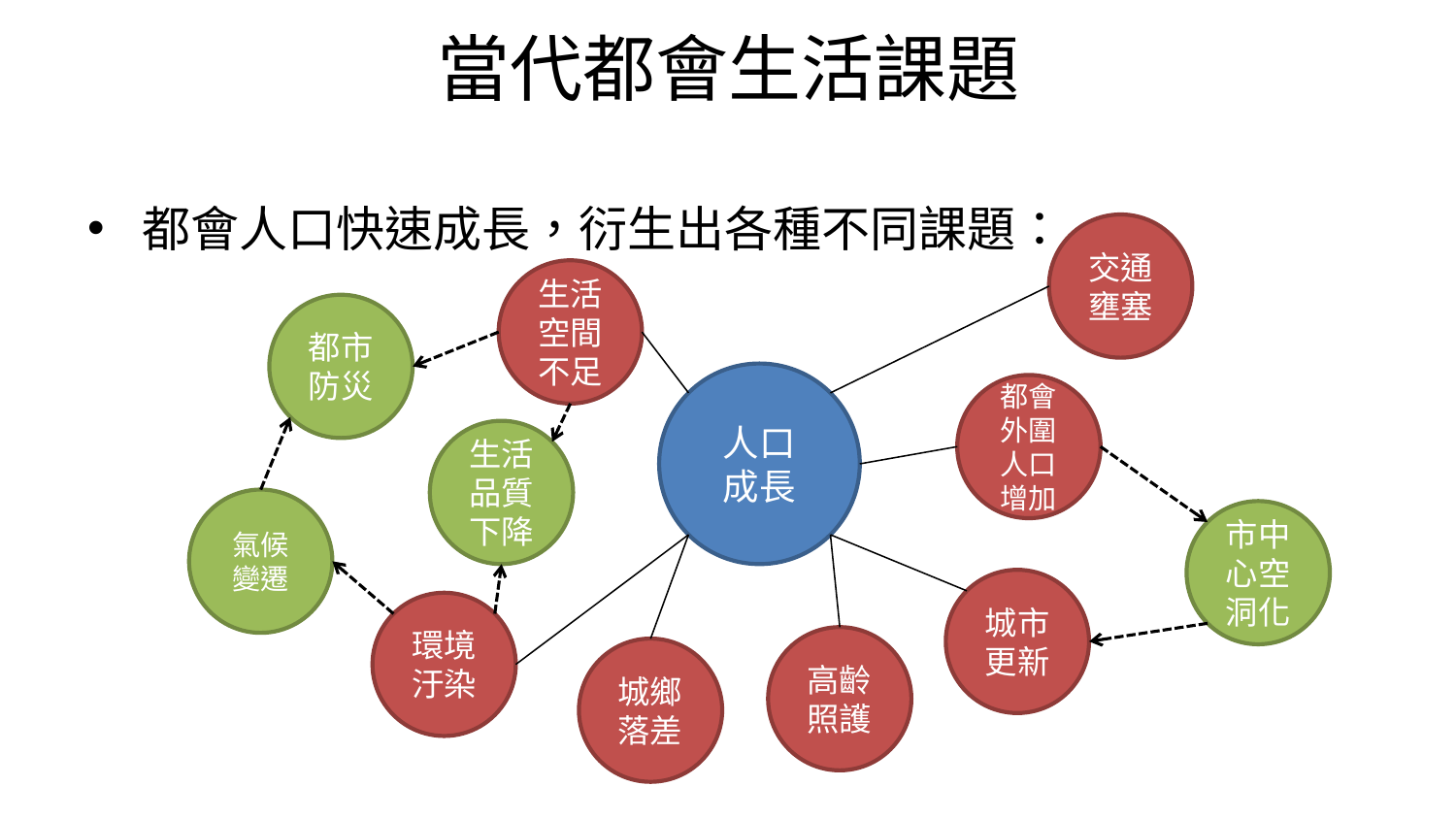

# 當代都會生活課題
都會人口快速成長，衍生出各種不同課題：
交通壅塞
生活空間不足
都市
防災
人口
成長
都會外圍人口增加
生活品質下降
氣候
變遷
市中心空洞化
城市
更新
環境
汙染
高齡
照護
城鄉
落差